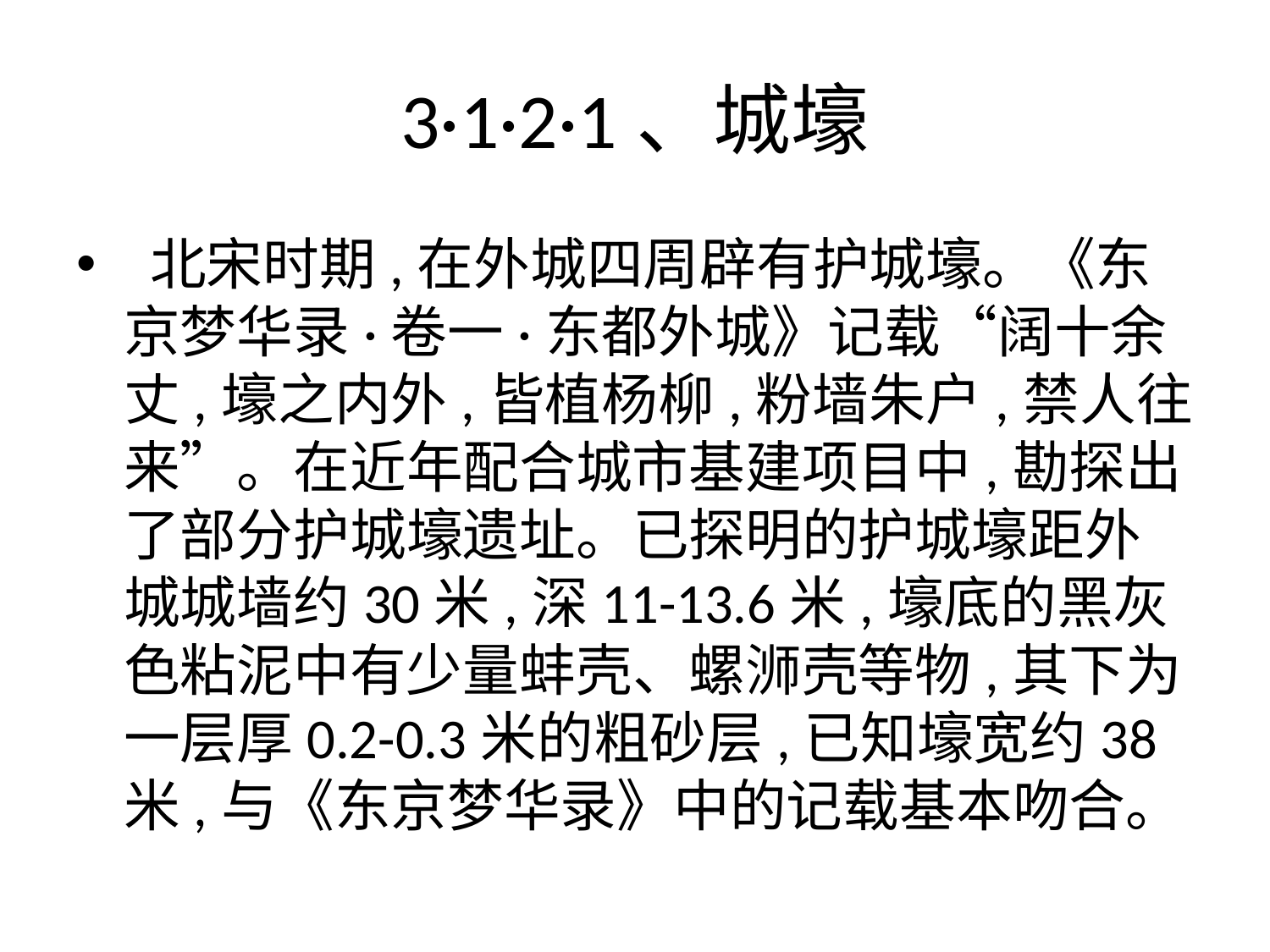

# 3·1·2·1、城壕
 北宋时期,在外城四周辟有护城壕。《东京梦华录·卷一·东都外城》记载“阔十余丈,壕之内外,皆植杨柳,粉墙朱户,禁人往来”。在近年配合城市基建项目中,勘探出了部分护城壕遗址。已探明的护城壕距外城城墙约30米,深11-13.6米,壕底的黑灰色粘泥中有少量蚌壳、螺浉壳等物,其下为一层厚0.2-0.3米的粗砂层,已知壕宽约38米,与《东京梦华录》中的记载基本吻合。